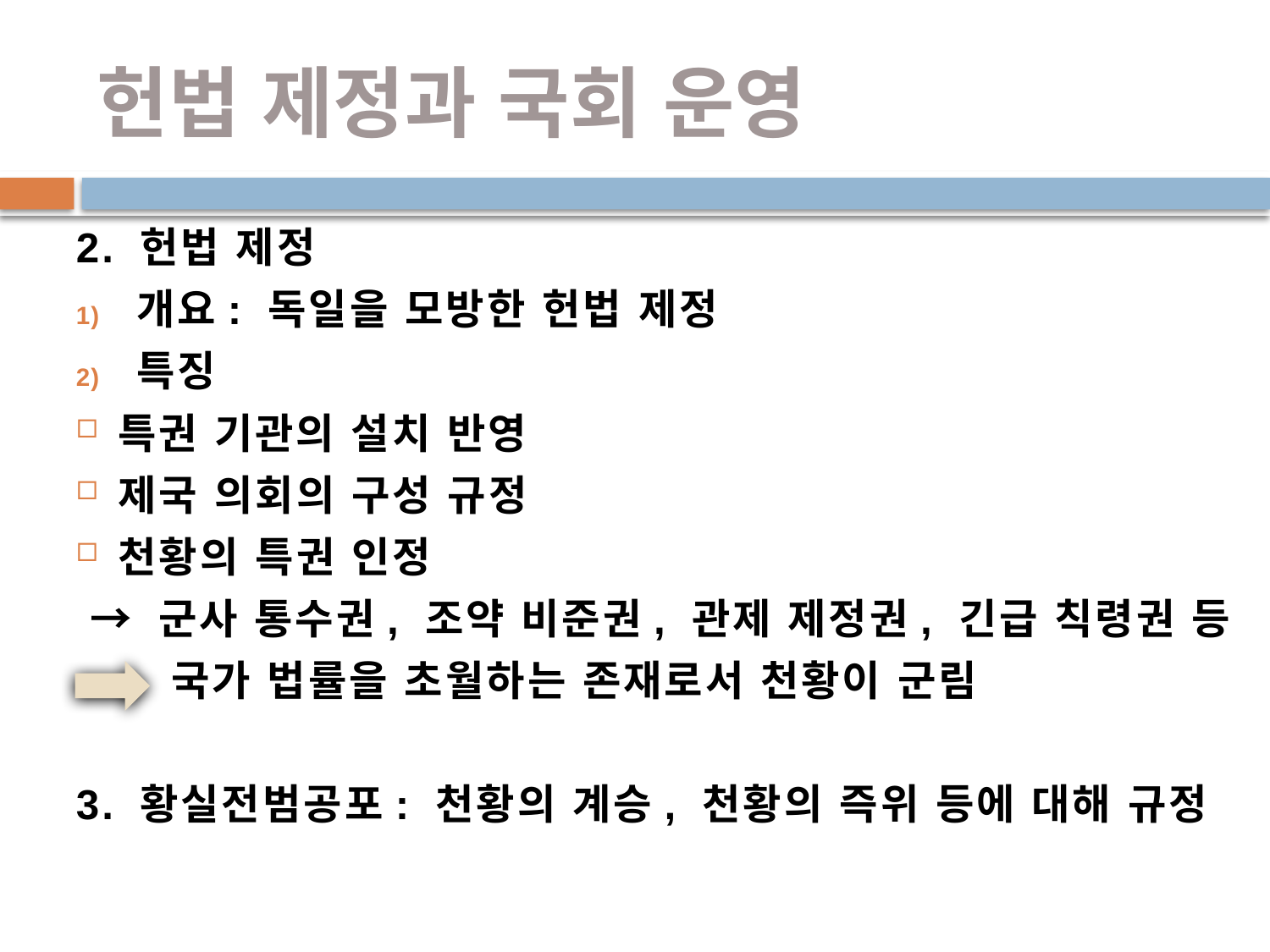

# 헌법 제정과 국회 운영
2. 헌법 제정
개요: 독일을 모방한 헌법 제정
특징
특권 기관의 설치 반영
제국 의회의 구성 규정
천황의 특권 인정
 → 군사 통수권, 조약 비준권, 관제 제정권, 긴급 칙령권 등
      국가 법률을 초월하는 존재로서 천황이 군림

3. 황실전범공포: 천황의 계승, 천황의 즉위 등에 대해 규정